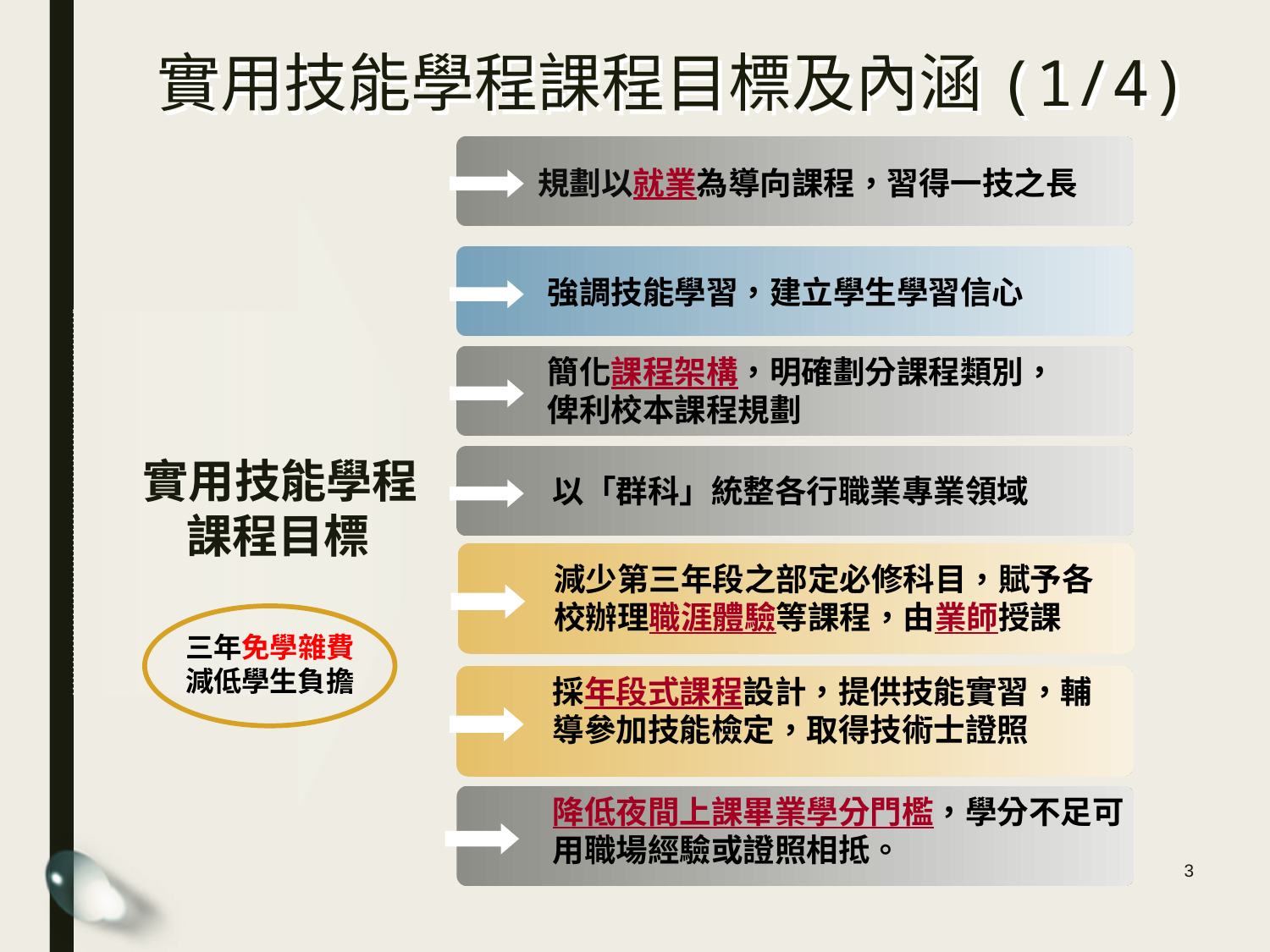

實用技能學程課程目標及內涵(1/4)

規劃以就業為導向課程，習得一技之長

強調技能學習，建立學生學習信心

簡化課程架構，明確劃分課程類別，俾利校本課程規劃
 實用技能學程課程目標

三年免學雜費
減低學生負擔

以「群科」統整各行職業專業領域

減少第三年段之部定必修科目，賦予各校辦理職涯體驗等課程，由業師授課

採年段式課程設計，提供技能實習，輔導參加技能檢定，取得技術士證照

降低夜間上課畢業學分門檻，學分不足可用職場經驗或證照相抵。
3